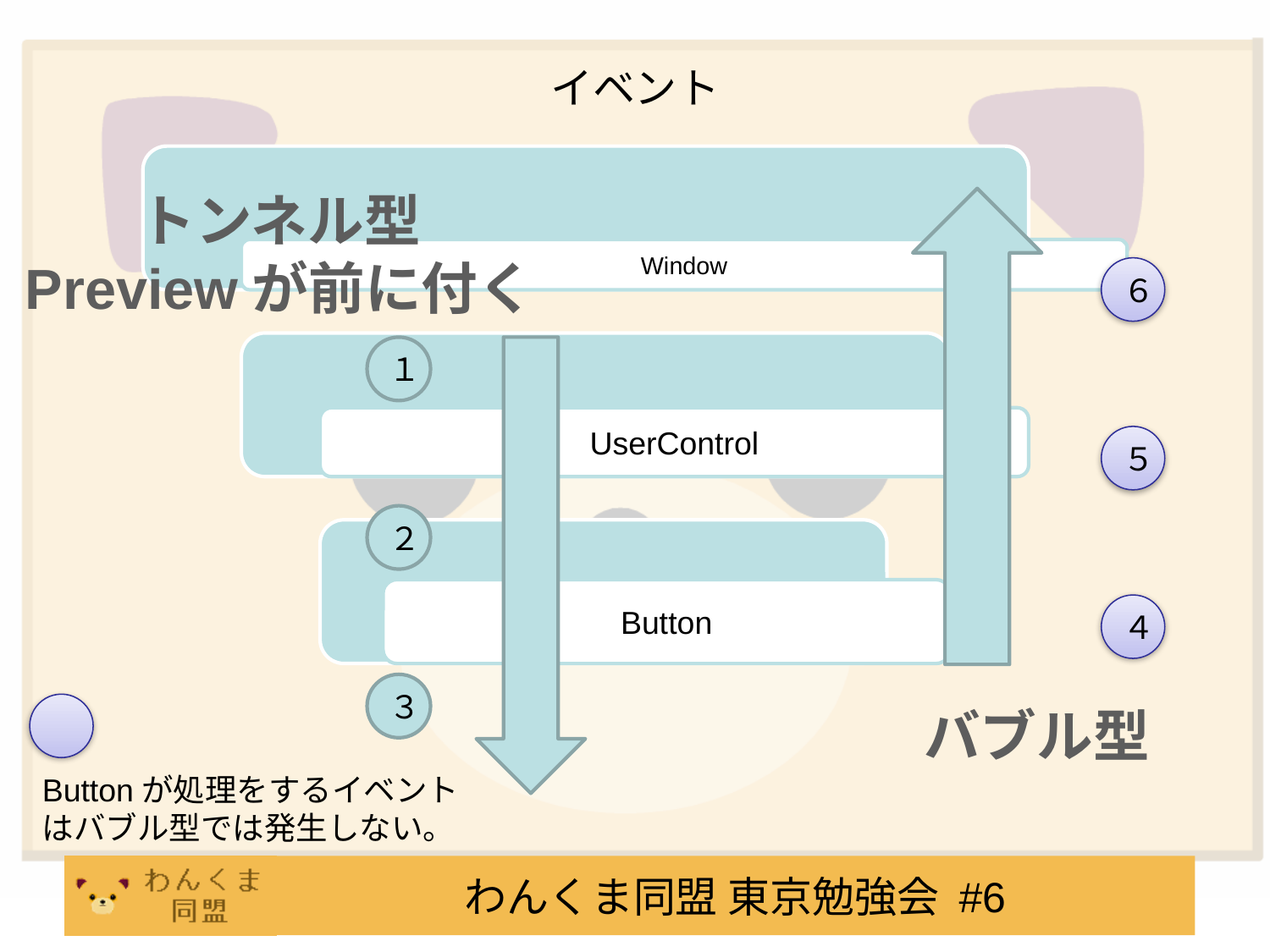

# イベント
Window
UserControl
Button
トンネル型
Previewが前に付く

６
１

５
２
４
３

バブル型
Buttonが処理をするイベントはバブル型では発生しない。